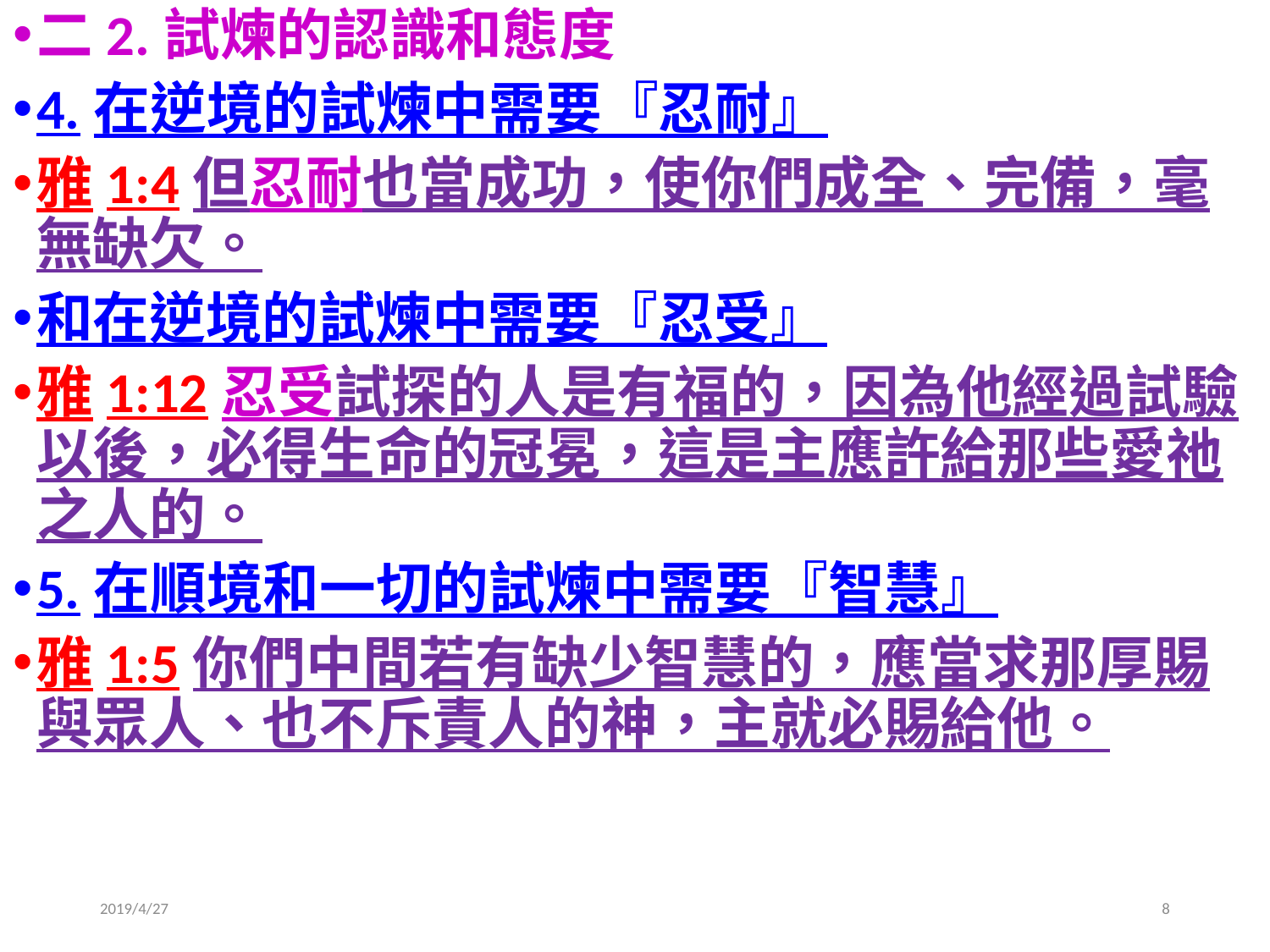

二2.試煉的認識和態度
4.在逆境的試煉中需要『忍耐』
雅1:4但忍耐也當成功，使你們成全、完備，毫無缺欠。
和在逆境的試煉中需要『忍受』
雅1:12忍受試探的人是有福的，因為他經過試驗以後，必得生命的冠冕，這是主應許給那些愛祂之人的。
5.在順境和一切的試煉中需要『智慧』
雅1:5你們中間若有缺少智慧的，應當求那厚賜與眾人、也不斥責人的神，主就必賜給他。

2019/4/27
8